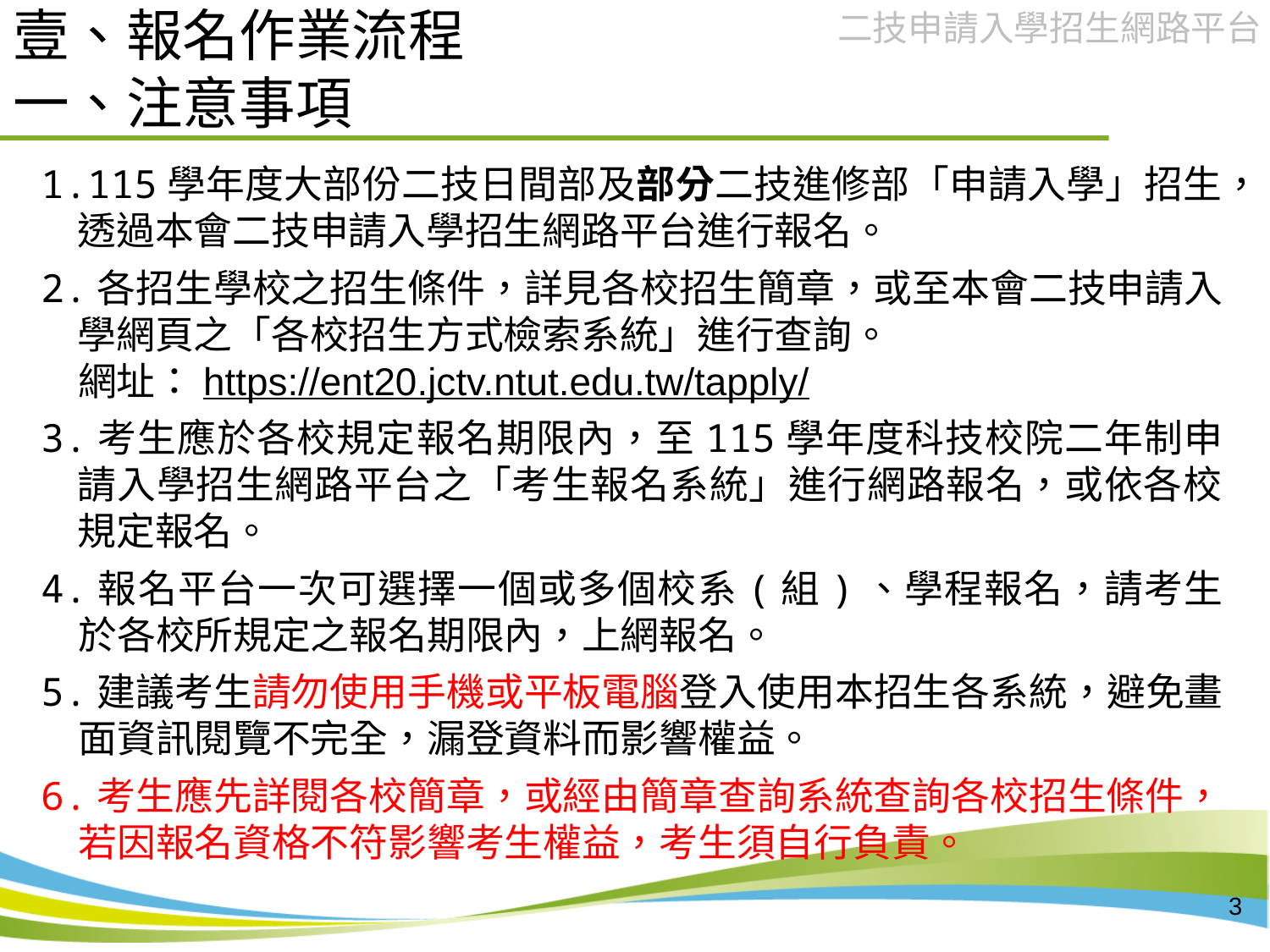

壹、報名作業流程
一、注意事項
1.115學年度大部份二技日間部及部分二技進修部「申請入學」招生，透過本會二技申請入學招生網路平台進行報名。
2.各招生學校之招生條件，詳見各校招生簡章，或至本會二技申請入學網頁之「各校招生方式檢索系統」進行查詢。
網址：https://ent20.jctv.ntut.edu.tw/tapply/
3.考生應於各校規定報名期限內，至115學年度科技校院二年制申請入學招生網路平台之「考生報名系統」進行網路報名，或依各校規定報名。
4.報名平台一次可選擇一個或多個校系(組)、學程報名，請考生於各校所規定之報名期限內，上網報名。
5.建議考生請勿使用手機或平板電腦登入使用本招生各系統，避免畫面資訊閱覽不完全，漏登資料而影響權益。
6.考生應先詳閱各校簡章，或經由簡章查詢系統查詢各校招生條件，若因報名資格不符影響考生權益，考生須自行負責。
3